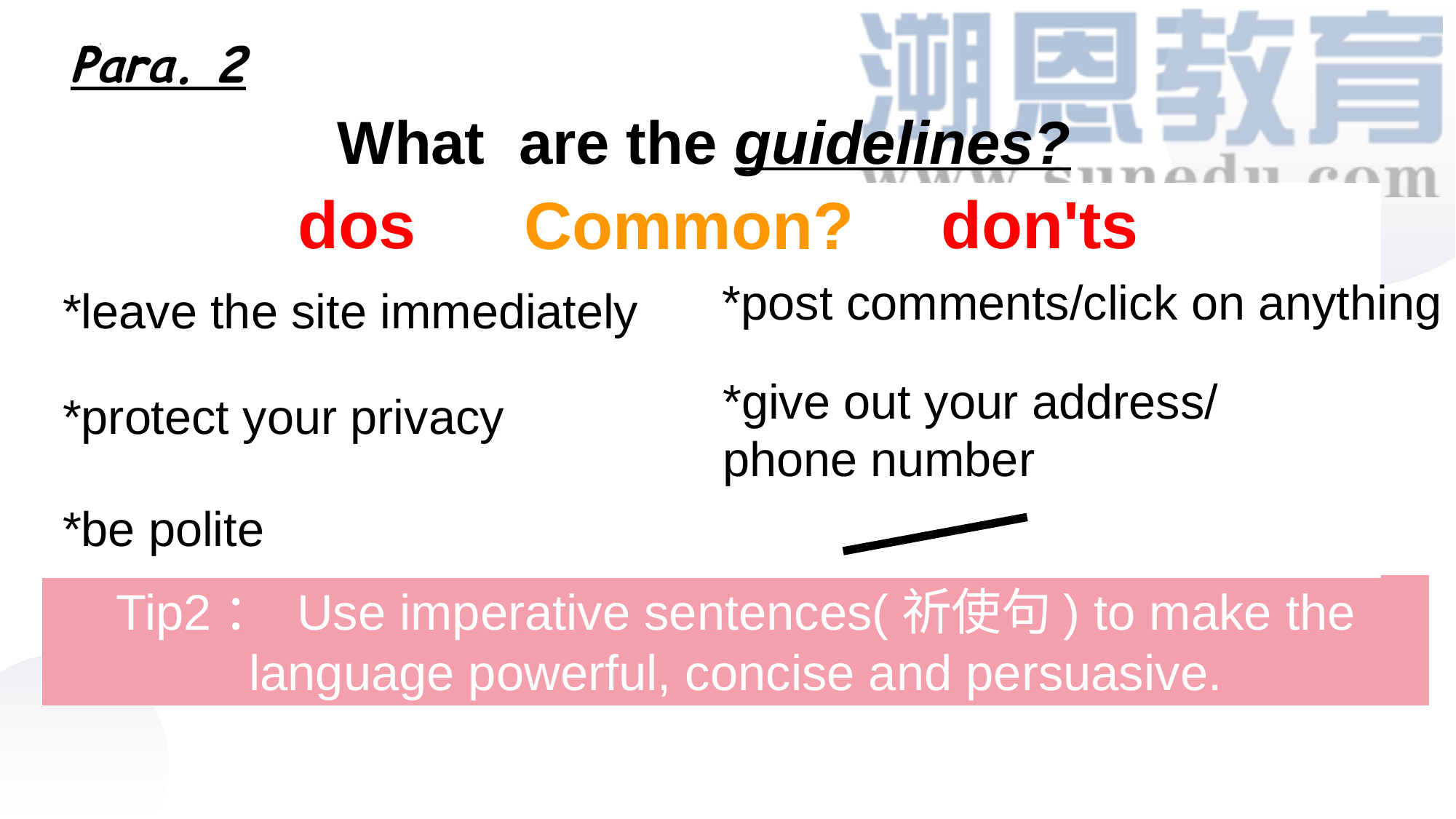

Para. 2
What  are the guidelines?
Common?
| dos | don'ts |
| --- | --- |
|  |  |
|  |  |
|  |  |
*post comments/click on anything
*leave the site immediately
*give out your address/
phone number
*protect your privacy
*be polite
Tip2： Use imperative sentences(祈使句) to make the language powerful, concise and persuasive.